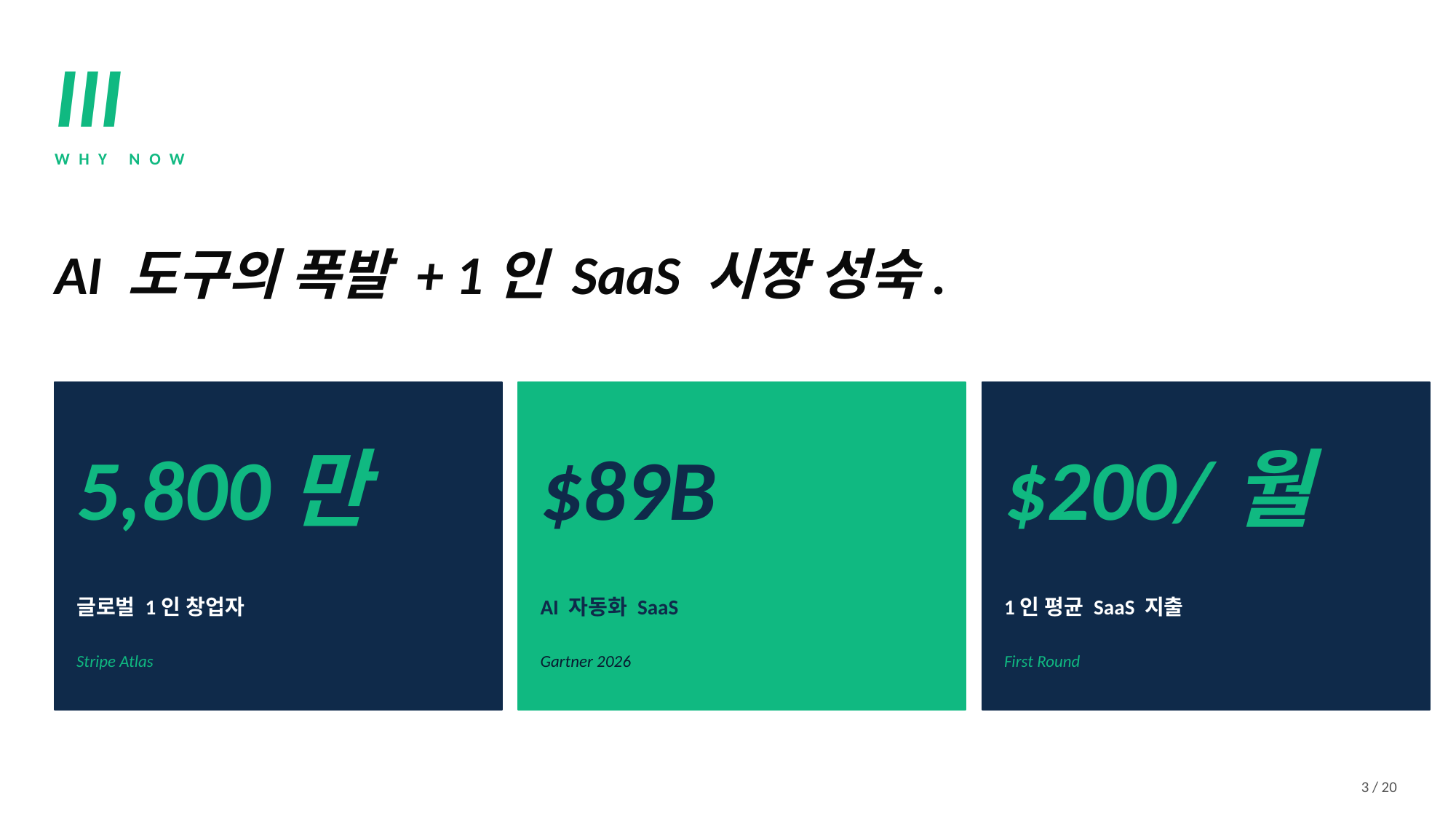

III
WHY NOW
AI 도구의 폭발 + 1인 SaaS 시장 성숙.

5,800만
$89B
$200/월
글로벌 1인 창업자
AI 자동화 SaaS
1인 평균 SaaS 지출
Stripe Atlas
Gartner 2026
First Round
3 / 20